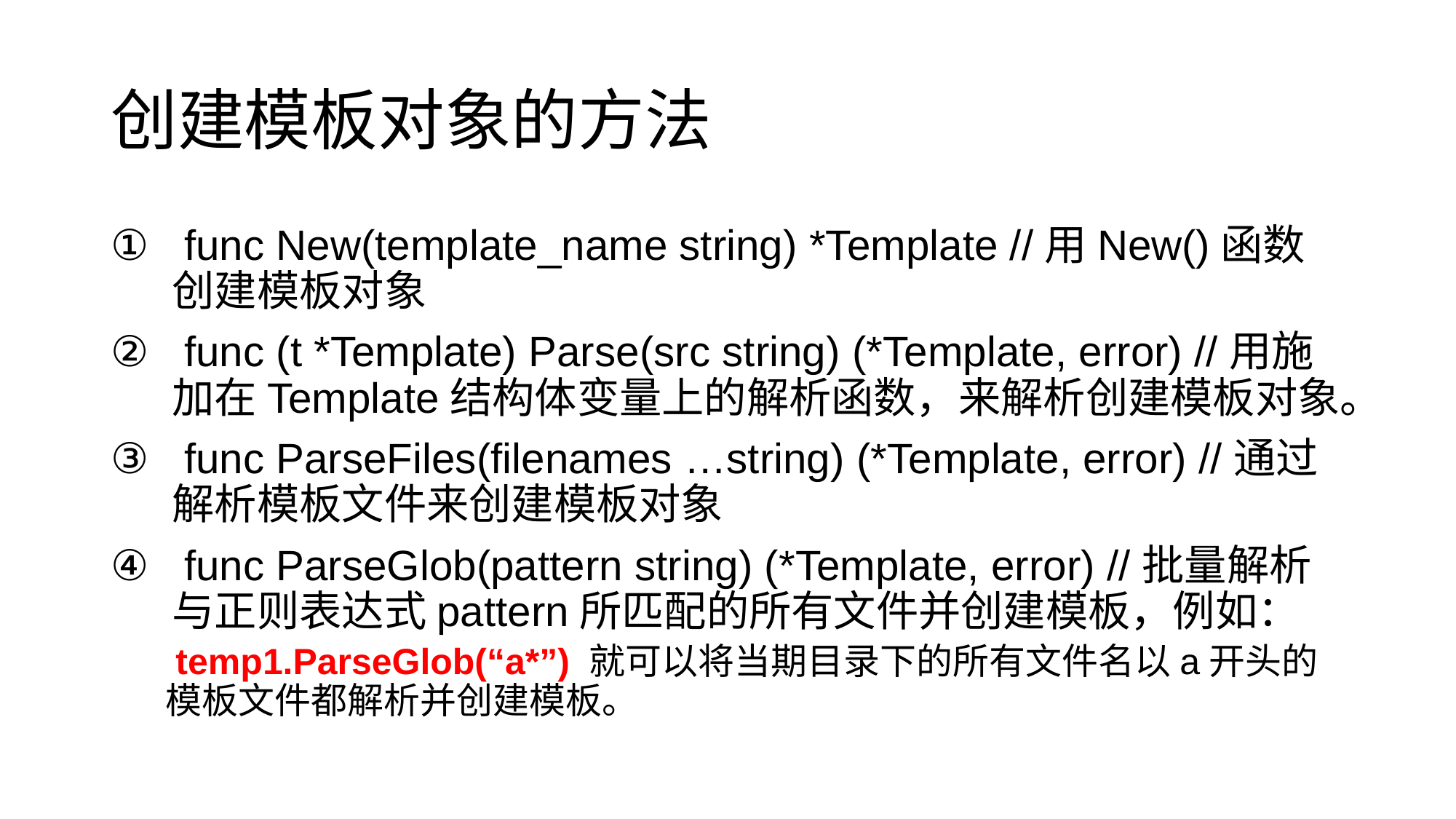

# 创建模板对象的方法
 func New(template_name string) *Template //用New()函数创建模板对象
 func (t *Template) Parse(src string) (*Template, error) //用施加在Template结构体变量上的解析函数，来解析创建模板对象。
 func ParseFiles(filenames …string) (*Template, error) //通过解析模板文件来创建模板对象
 func ParseGlob(pattern string) (*Template, error) //批量解析与正则表达式pattern所匹配的所有文件并创建模板，例如：
 temp1.ParseGlob(“a*”) 就可以将当期目录下的所有文件名以a开头的模板文件都解析并创建模板。